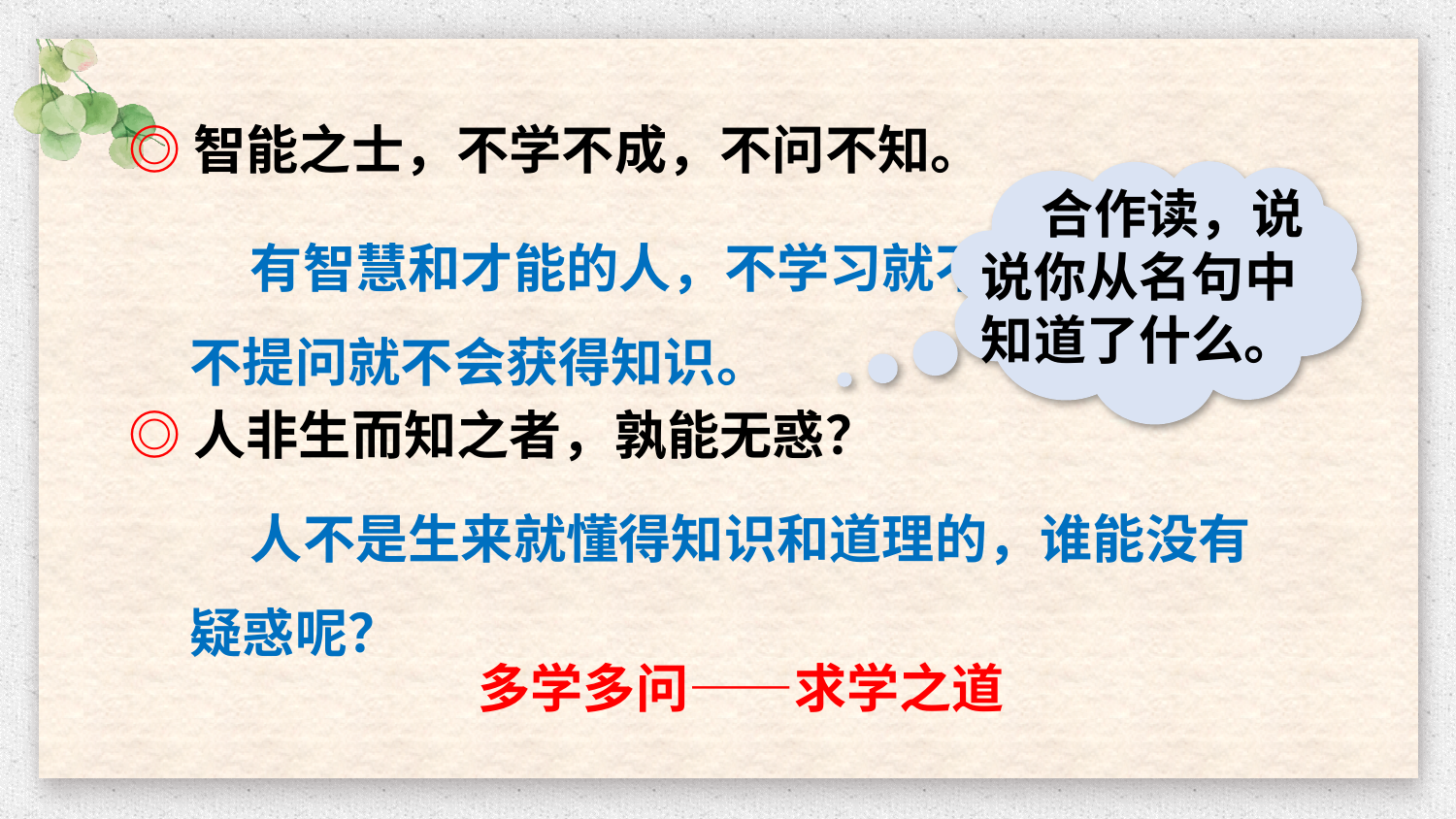

◎智能之士，不学不成，不问不知。

    合作读，说说你从名句中知道了什么。
    有智慧和才能的人，不学习就不会有所成就，不提问就不会获得知识。
◎人非生而知之者，孰能无惑？
    人不是生来就懂得知识和道理的，谁能没有疑惑呢？
多学多问——求学之道